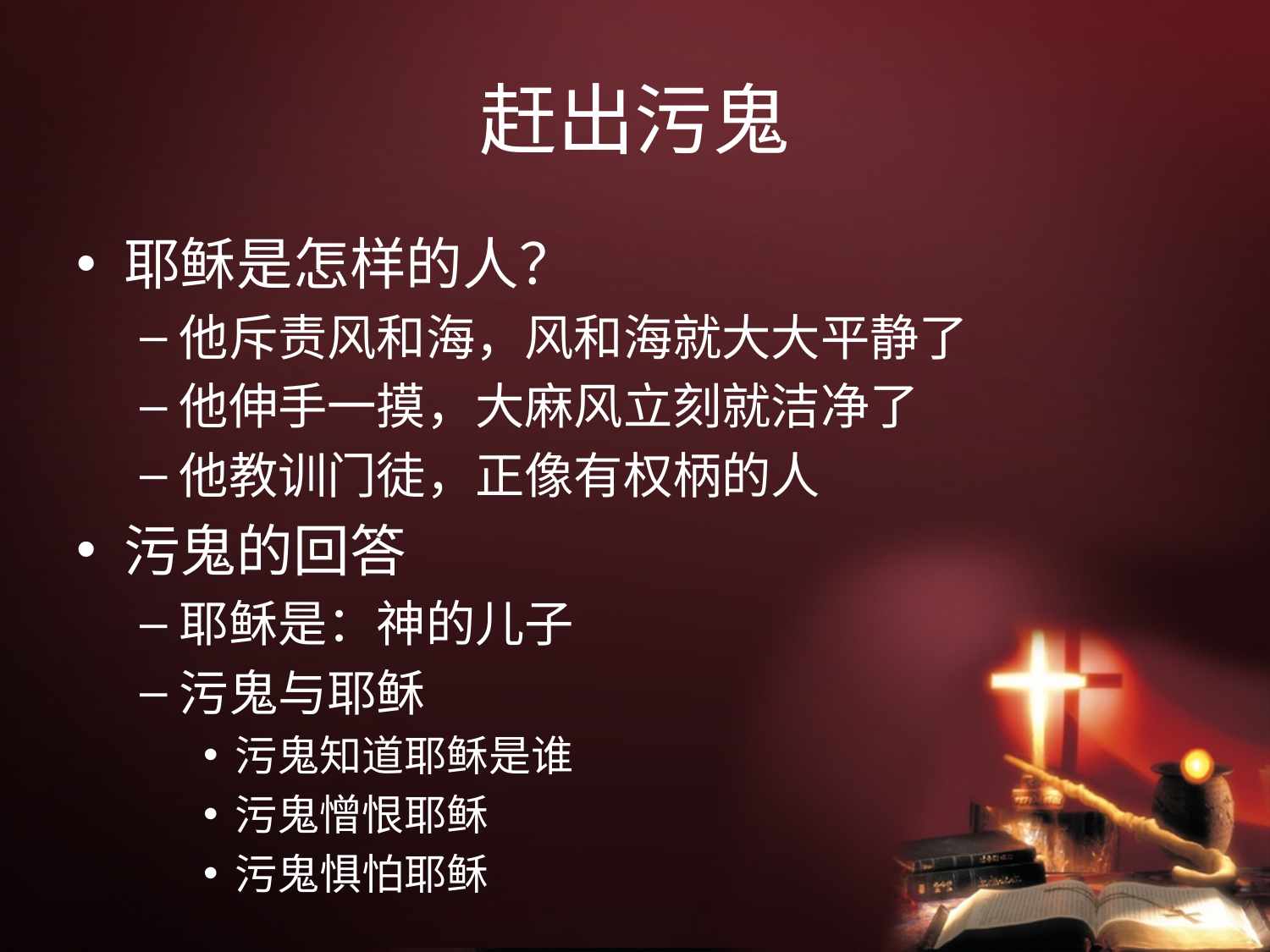

# 赶出污鬼
耶稣是怎样的人？
他斥责风和海，风和海就大大平静了
他伸手一摸，大麻风立刻就洁净了
他教训门徒，正像有权柄的人
污鬼的回答
耶稣是：神的儿子
污鬼与耶稣
污鬼知道耶稣是谁
污鬼憎恨耶稣
污鬼惧怕耶稣